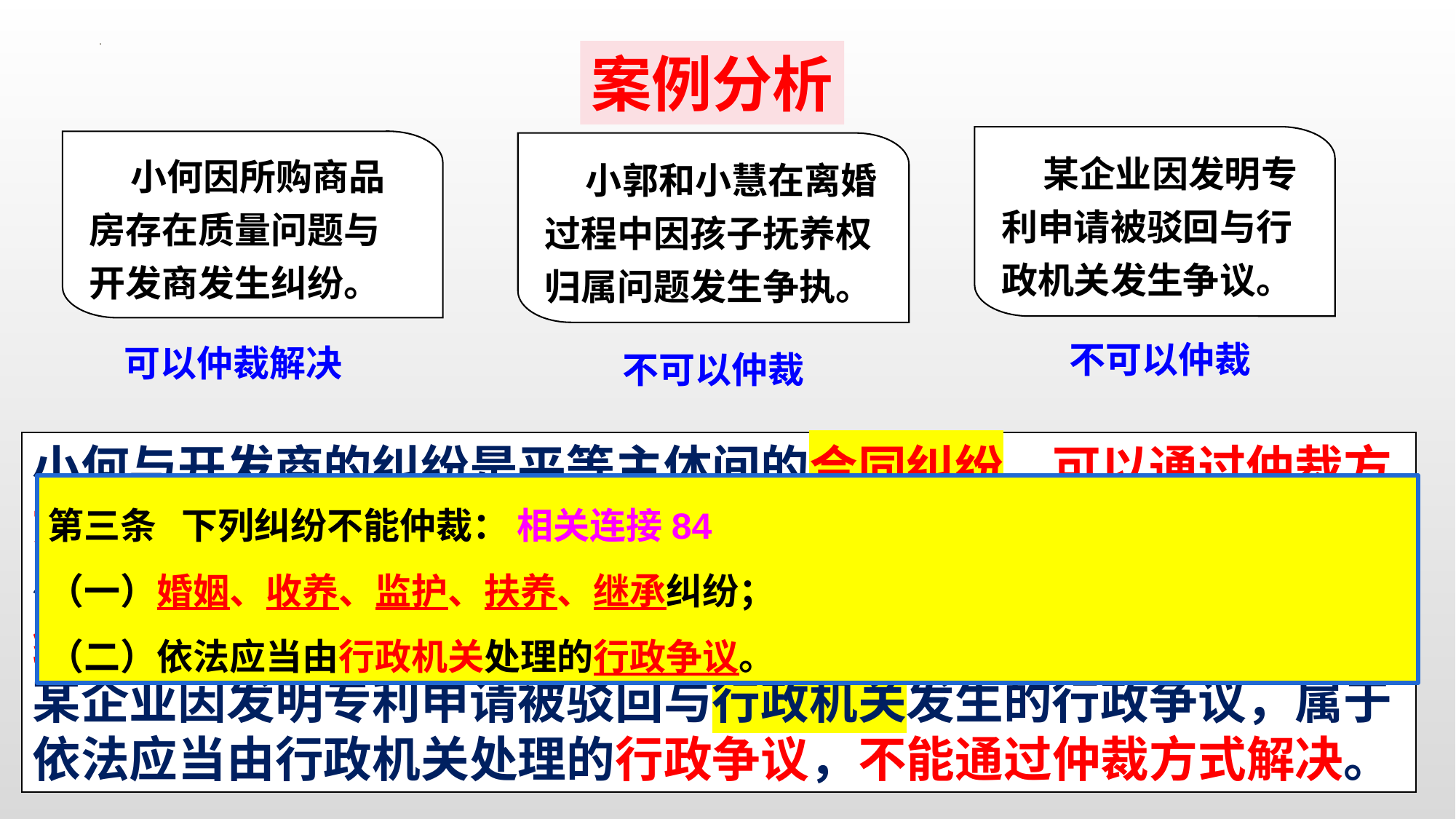

案例分析
    某企业因发明专利申请被驳回与行政机关发生争议。
    小何因所购商品房存在质量问题与开发商发生纠纷。
    小郭和小慧在离婚过程中因孩子抚养权归属问题发生争执。
不可以仲裁
可以仲裁解决
不可以仲裁
小何与开发商的纠纷是平等主体间的合同纠纷，可以通过仲裁方式解决；
小郭与小慧关于孩子抚养权归属的纠纷属于平等主体间的人身权纠纷，不能通过仲裁方式解决；
某企业因发明专利申请被驳回与行政机关发生的行政争议，属于依法应当由行政机关处理的行政争议，不能通过仲裁方式解决。
第三条   下列纠纷不能仲裁： 相关连接84
（一）婚姻、收养、监护、扶养、继承纠纷；
（二）依法应当由行政机关处理的行政争议。